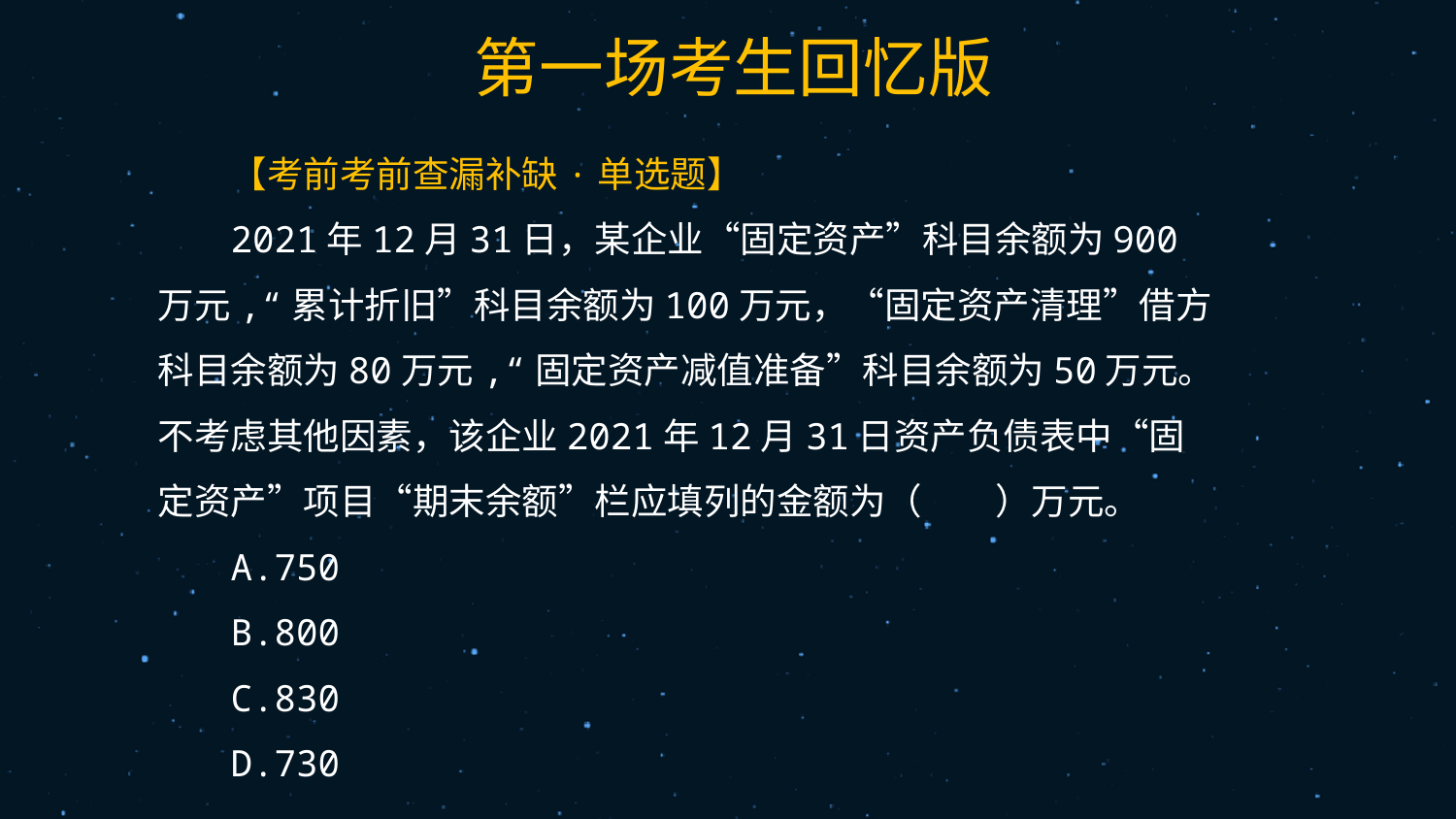

50
【考前考前查漏补缺·单选题】
2021年12月31日，某企业“固定资产”科目余额为900万元,“累计折旧”科目余额为100万元，“固定资产清理”借方科目余额为80万元,“固定资产减值准备”科目余额为50万元。不考虑其他因素，该企业2021年12月31日资产负债表中“固定资产”项目“期末余额”栏应填列的金额为（　　）万元。
A.750
B.800
C.830
D.730